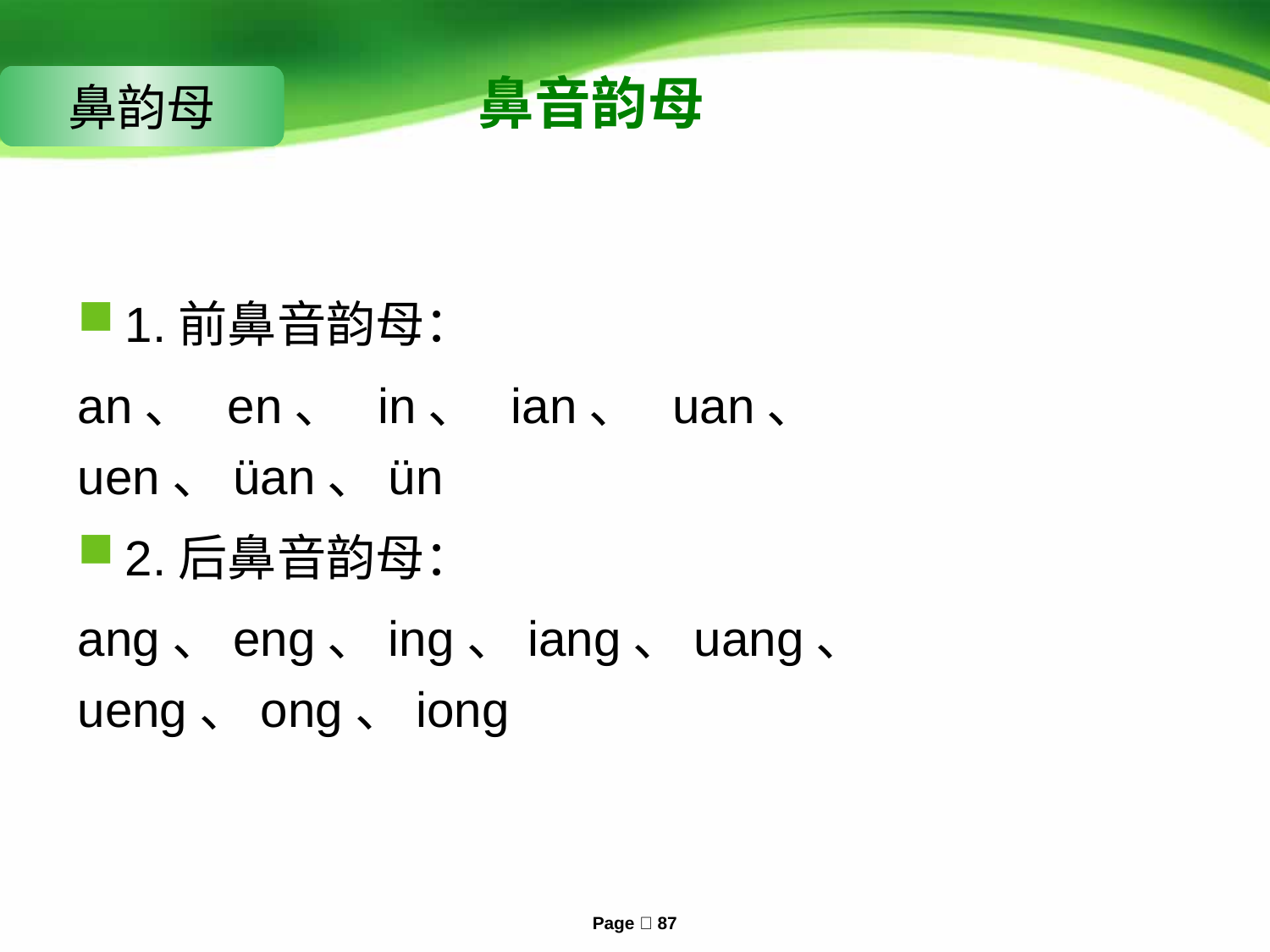

# 鼻音韵母
鼻韵母

1.前鼻音韵母：
an、  en、  in、  ian、  uan、  uen、üan、ün
2.后鼻音韵母：
ang、eng、ing、iang、uang、 ueng、ong、iong